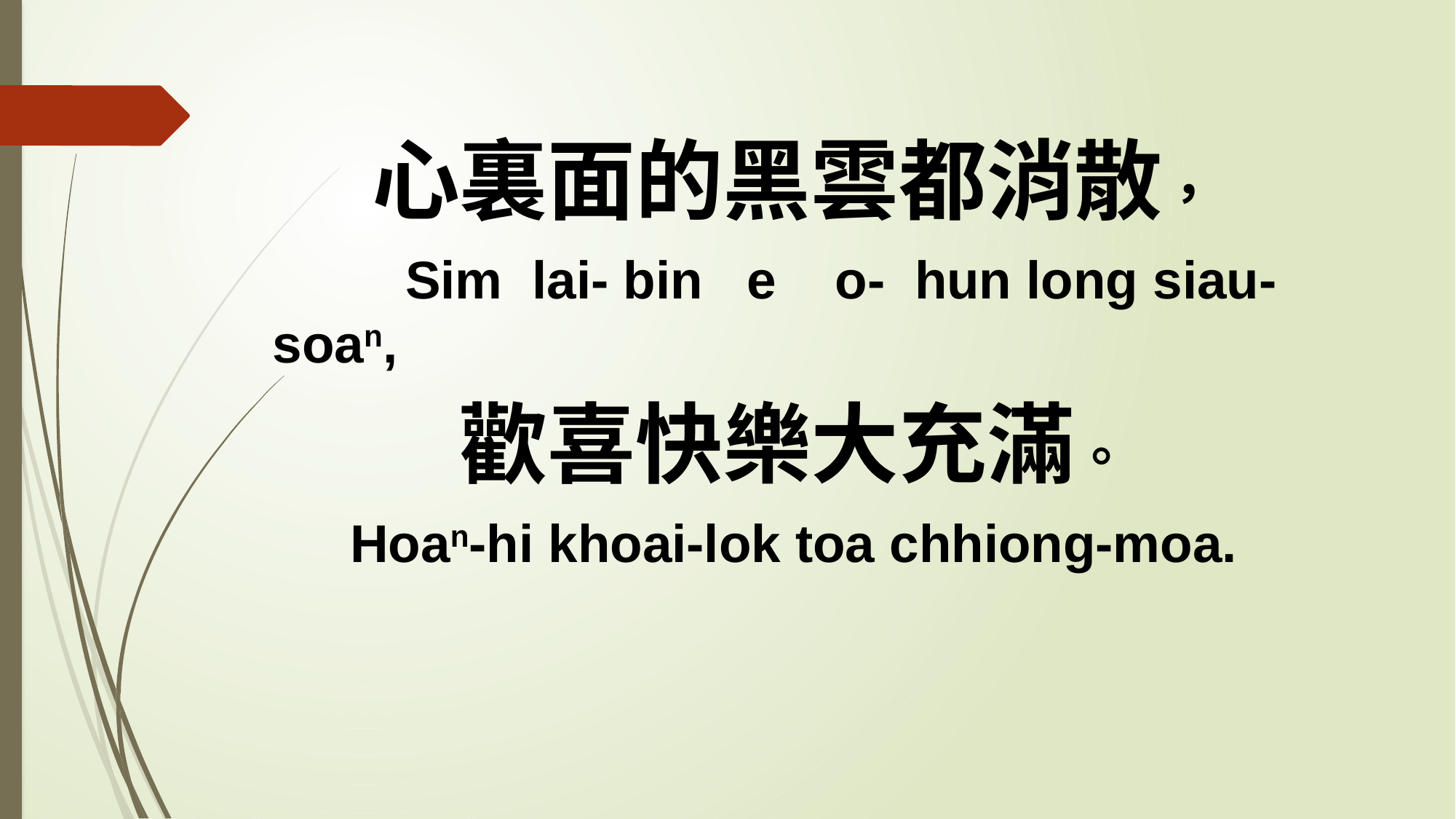

心裏面的黑雲都消散，
         Sim  lai- bin   e    o-  hun long siau-soan,
歡喜快樂大充滿。
Hoan-hi khoai-lok toa chhiong-moa.